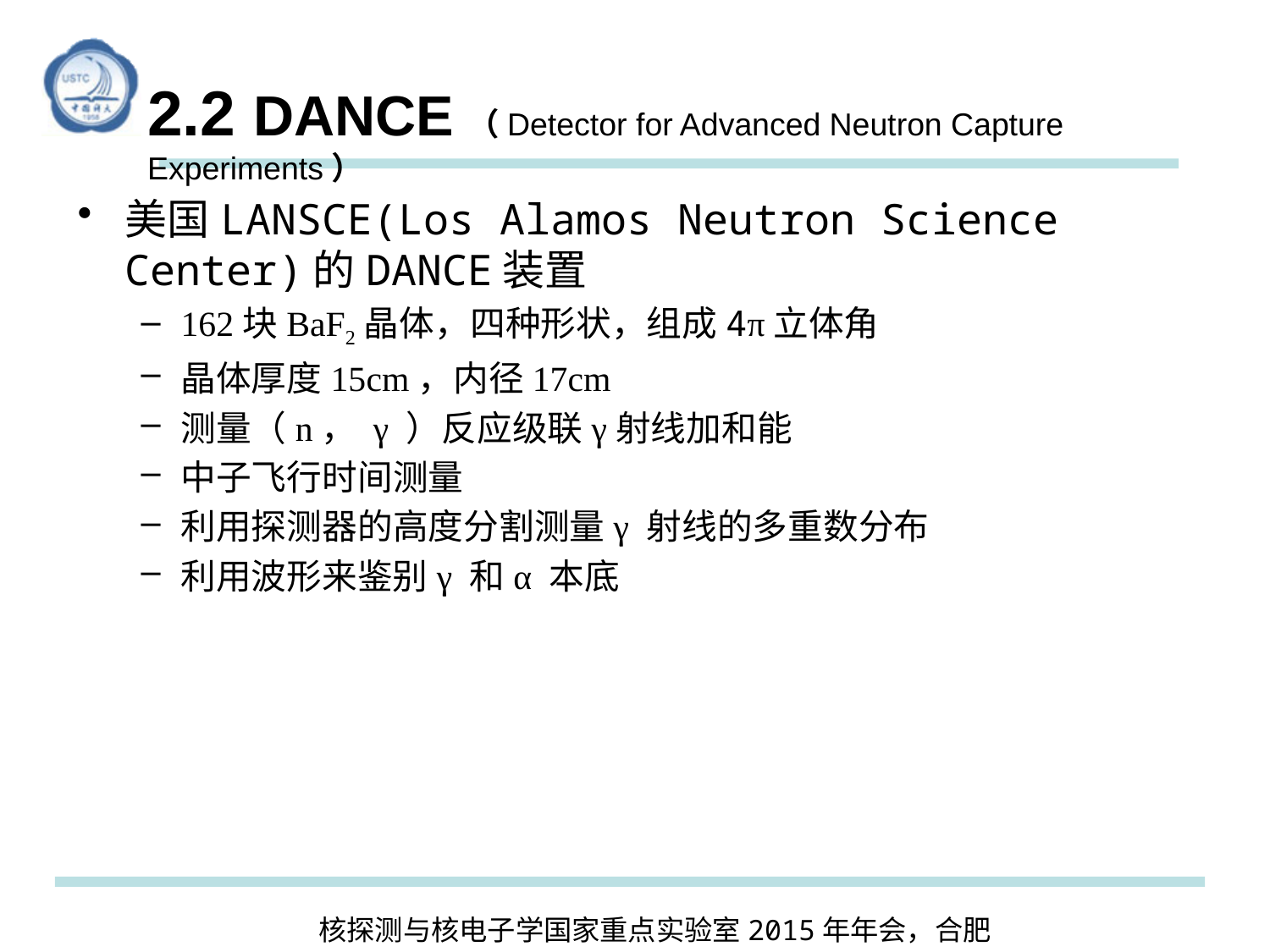

2.2 DANCE（Detector for Advanced Neutron Capture Experiments）
美国LANSCE(Los Alamos Neutron Science Center)的DANCE装置
162块BaF2晶体，四种形状，组成4π立体角
晶体厚度15cm，内径17cm
测量（n， γ ）反应级联γ射线加和能
中子飞行时间测量
利用探测器的高度分割测量γ 射线的多重数分布
利用波形来鉴别γ 和α 本底